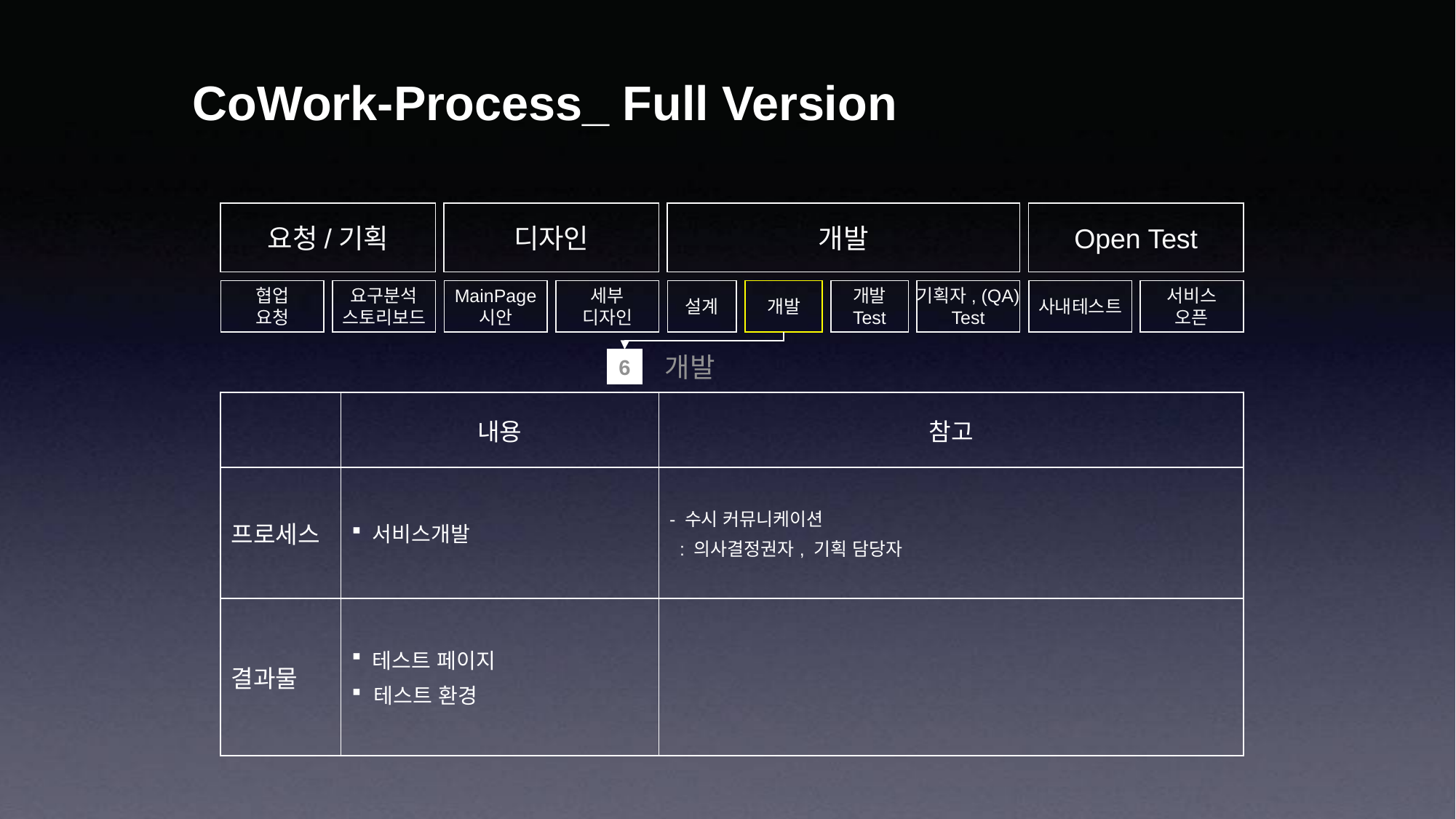

CoWork-Process_ Full Version
요청/기획
디자인
개발
Open Test
협업
요청
요구분석
스토리보드
MainPage
시안
세부
디자인
설계
개발
개발
Test
기획자, (QA)
Test
사내테스트
서비스
오픈
 개발
6
|  | 내용 | 참고 |
| --- | --- | --- |
| 프로세스 | 서비스개발 | - 수시 커뮤니케이션 : 의사결정권자, 기획 담당자 |
| 결과물 | 테스트 페이지 테스트 환경 |  |